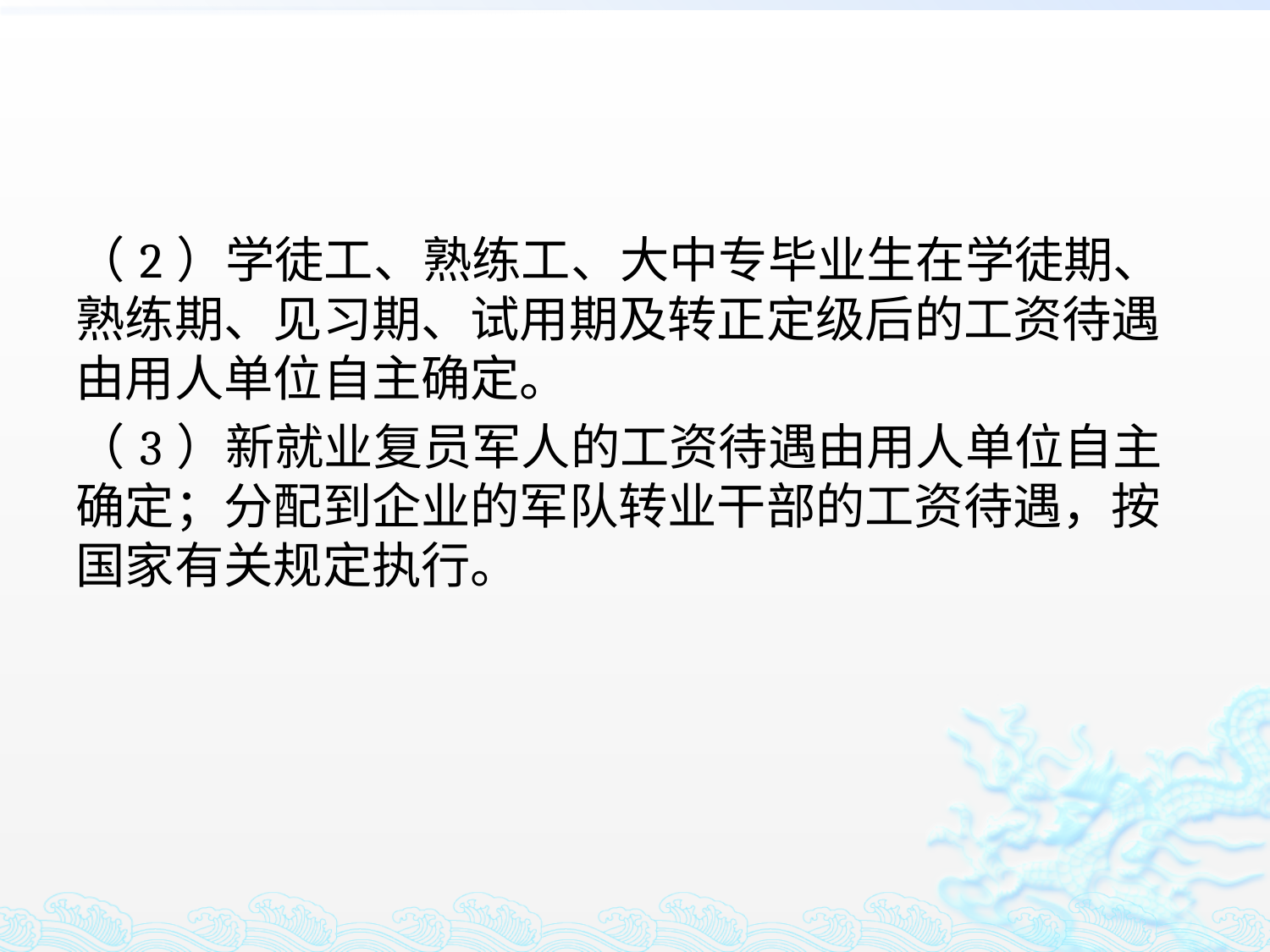

#
（2）学徒工、熟练工、大中专毕业生在学徒期、熟练期、见习期、试用期及转正定级后的工资待遇由用人单位自主确定。
（3）新就业复员军人的工资待遇由用人单位自主确定；分配到企业的军队转业干部的工资待遇，按国家有关规定执行。